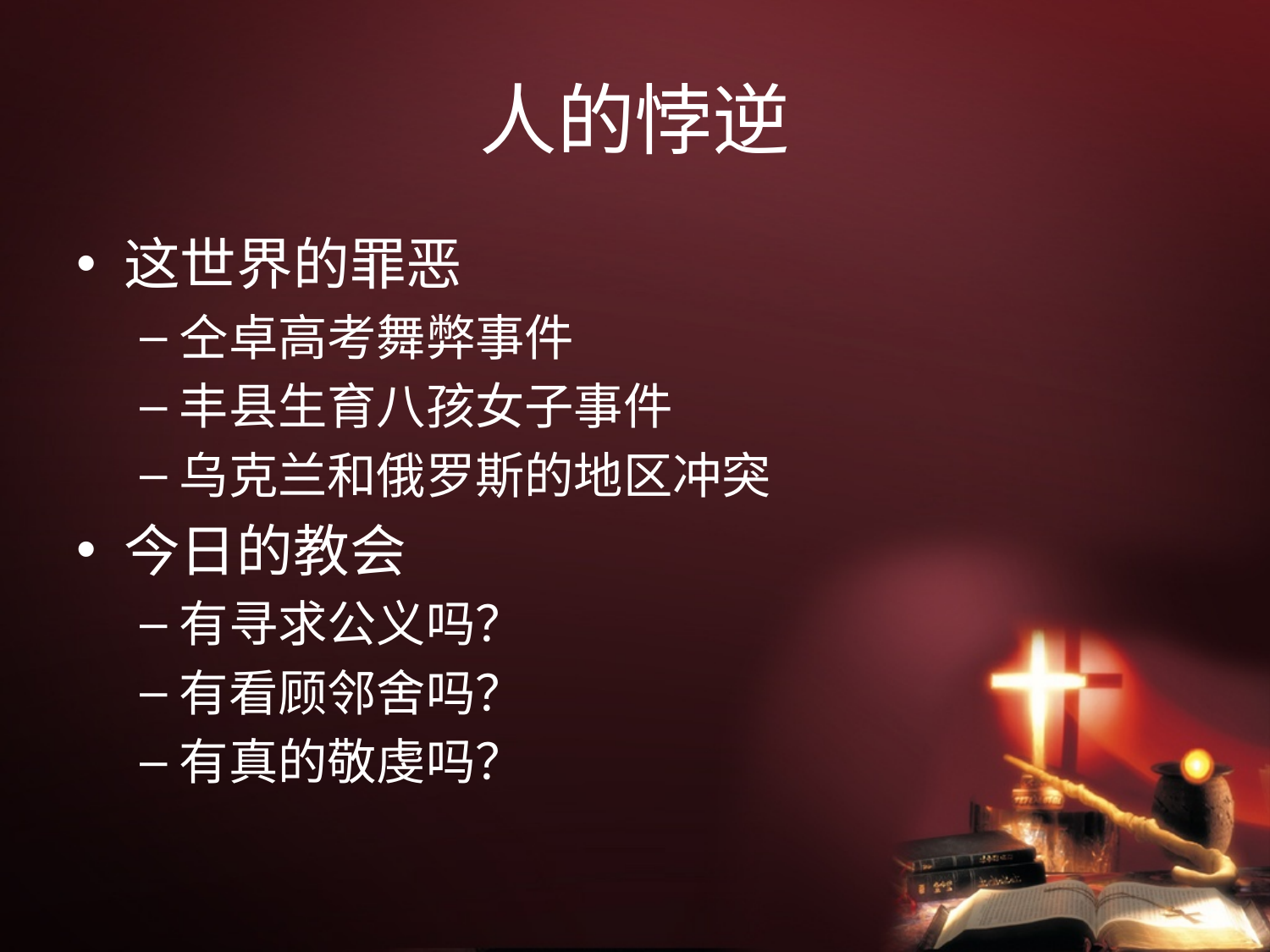

# 人的悖逆
这世界的罪恶
仝卓高考舞弊事件
丰县生育八孩女子事件
乌克兰和俄罗斯的地区冲突
今日的教会
有寻求公义吗？
有看顾邻舍吗？
有真的敬虔吗？